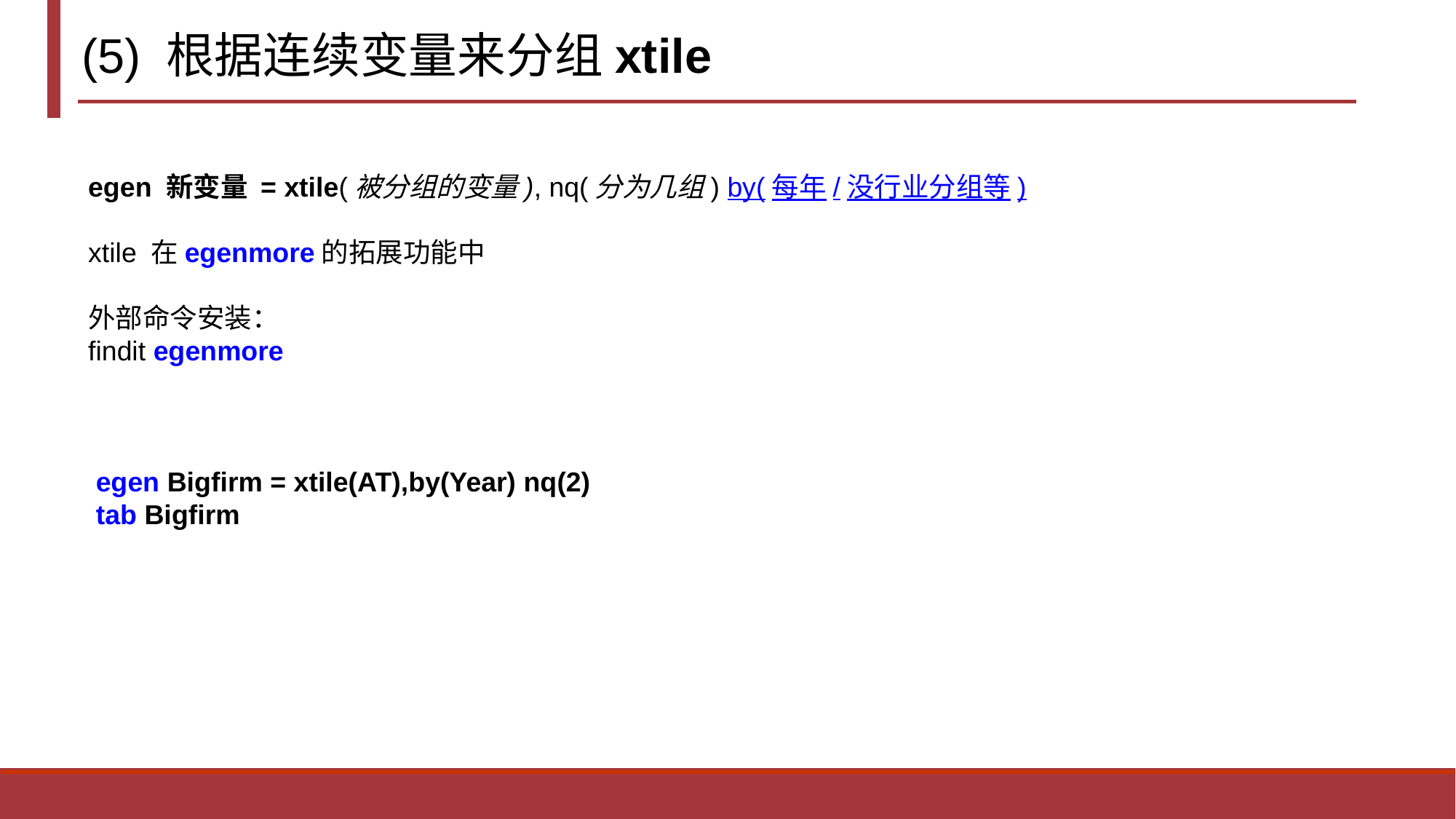

(5) 根据连续变量来分组xtile
egen 新变量 = xtile(被分组的变量), nq(分为几组) by(每年/没行业分组等)

xtile 在egenmore的拓展功能中

外部命令安装：
findit egenmore

 egen Bigfirm = xtile(AT),by(Year) nq(2)
 tab Bigfirm